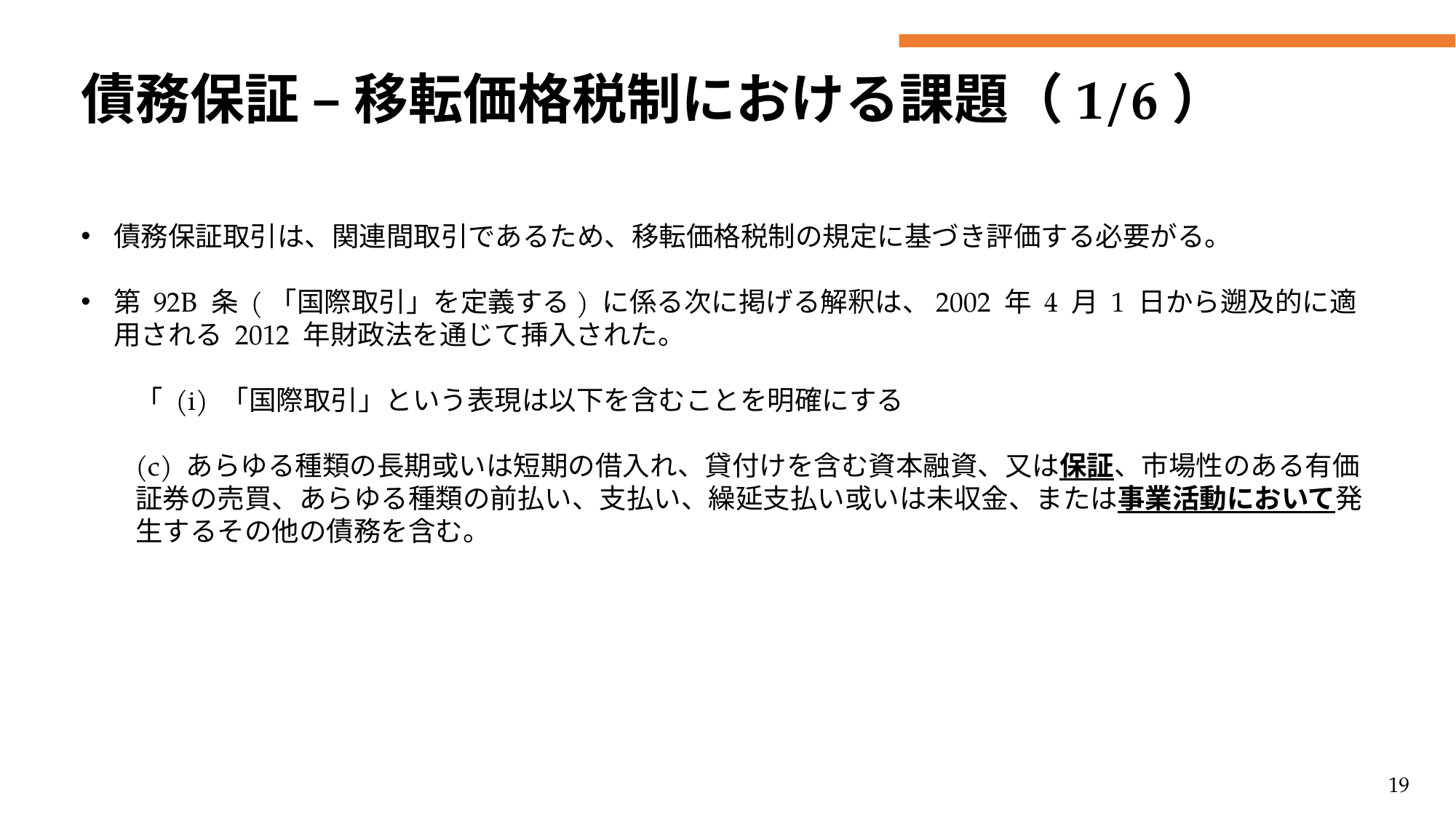

# 債務保証 – 移転価格税制における課題（1/6）
債務保証取引は、関連間取引であるため、移転価格税制の規定に基づき評価する必要がる。

第 92B 条 (「国際取引」を定義する) に係る次に掲げる解釈は、2002 年 4 月 1 日から遡及的に適用される 2012 年財政法を通じて挿入された。

「 (i) 「国際取引」という表現は以下を含むことを明確にする

(c) あらゆる種類の長期或いは短期の借入れ、貸付けを含む資本融資、又は保証、市場性のある有価証券の売買、あらゆる種類の前払い、支払い、繰延支払い或いは未収金、または事業活動において発生するその他の債務を含む。
19